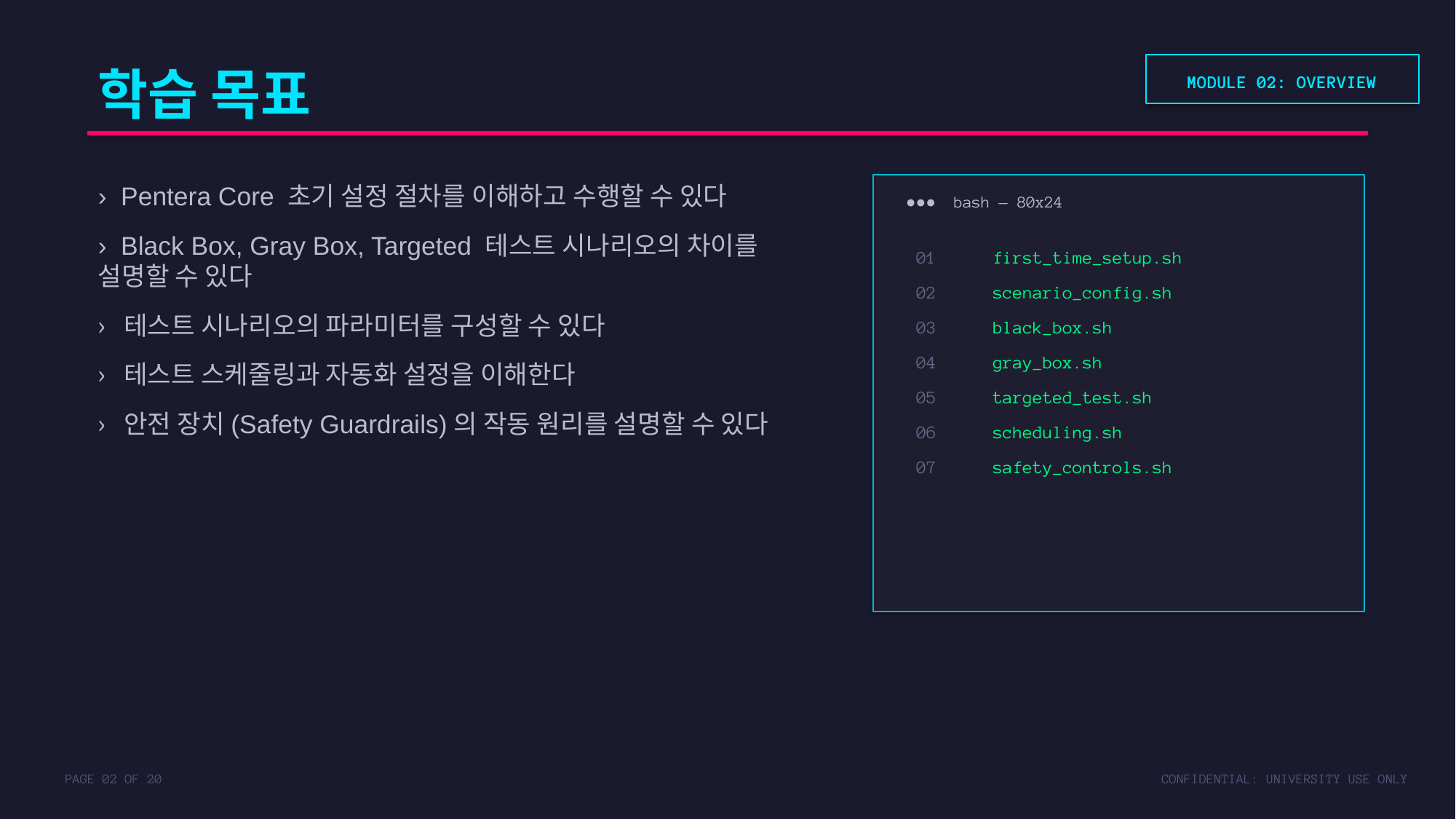

학습 목표

MODULE 02: OVERVIEW

›  Pentera Core 초기 설정 절차를 이해하고 수행할 수 있다
›  Black Box, Gray Box, Targeted 테스트 시나리오의 차이를 설명할 수 있다
›  테스트 시나리오의 파라미터를 구성할 수 있다
›  테스트 스케줄링과 자동화 설정을 이해한다
›  안전 장치(Safety Guardrails)의 작동 원리를 설명할 수 있다

●●●  bash — 80x24
01
first_time_setup.sh
02
scenario_config.sh
03
black_box.sh
04
gray_box.sh
05
targeted_test.sh
06
scheduling.sh
07
safety_controls.sh
PAGE 02 OF 20
CONFIDENTIAL: UNIVERSITY USE ONLY